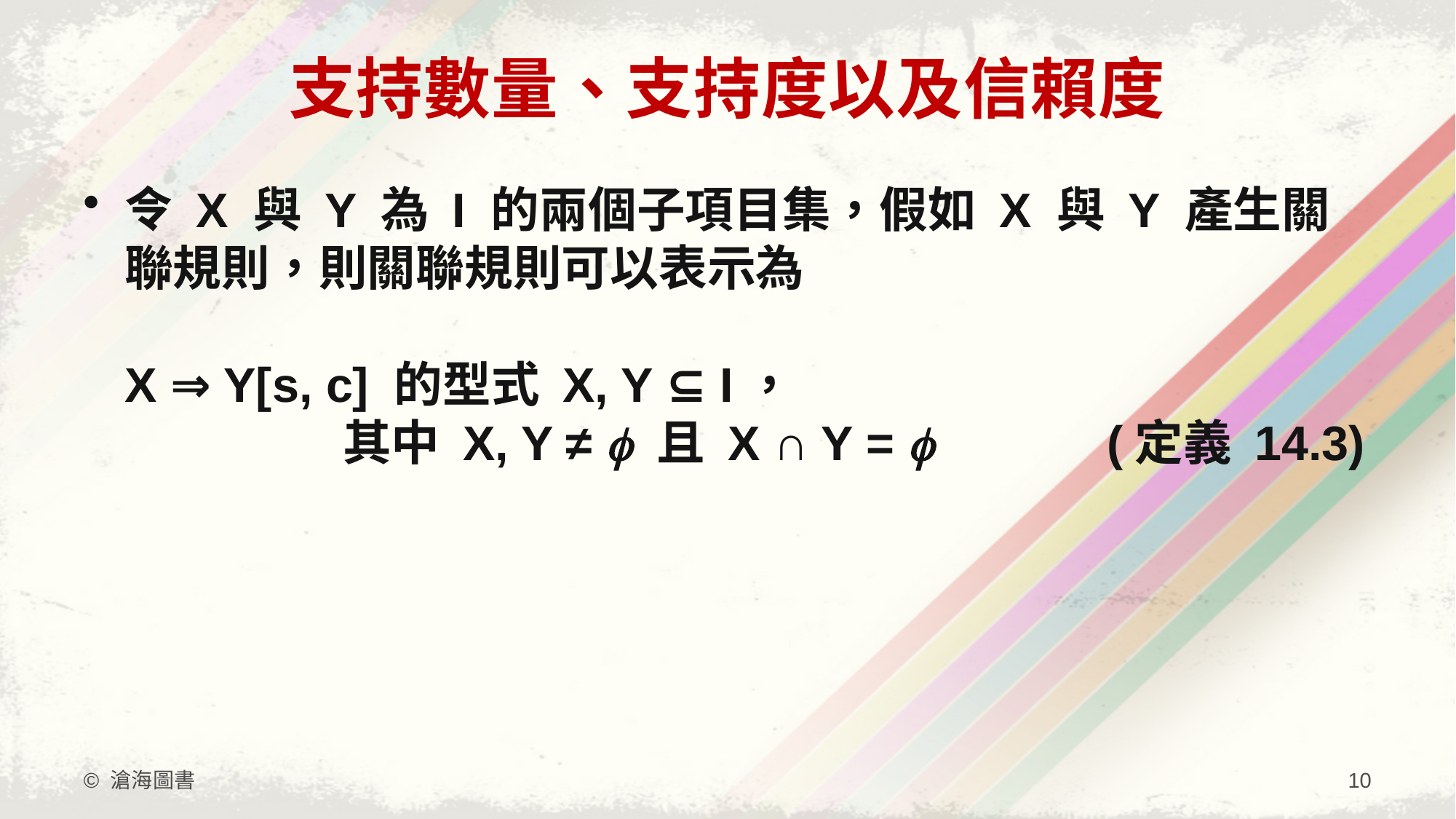

# 支持數量、支持度以及信賴度
令 X 與 Y 為 I 的兩個子項目集，假如 X 與 Y 產生關聯規則，則關聯規則可以表示為
X ⇒ Y[s, c] 的型式 X, Y ⊆ I，
		其中 X, Y ≠ φ 且 X ∩ Y = φ 		(定義 14.3)
© 滄海圖書

10